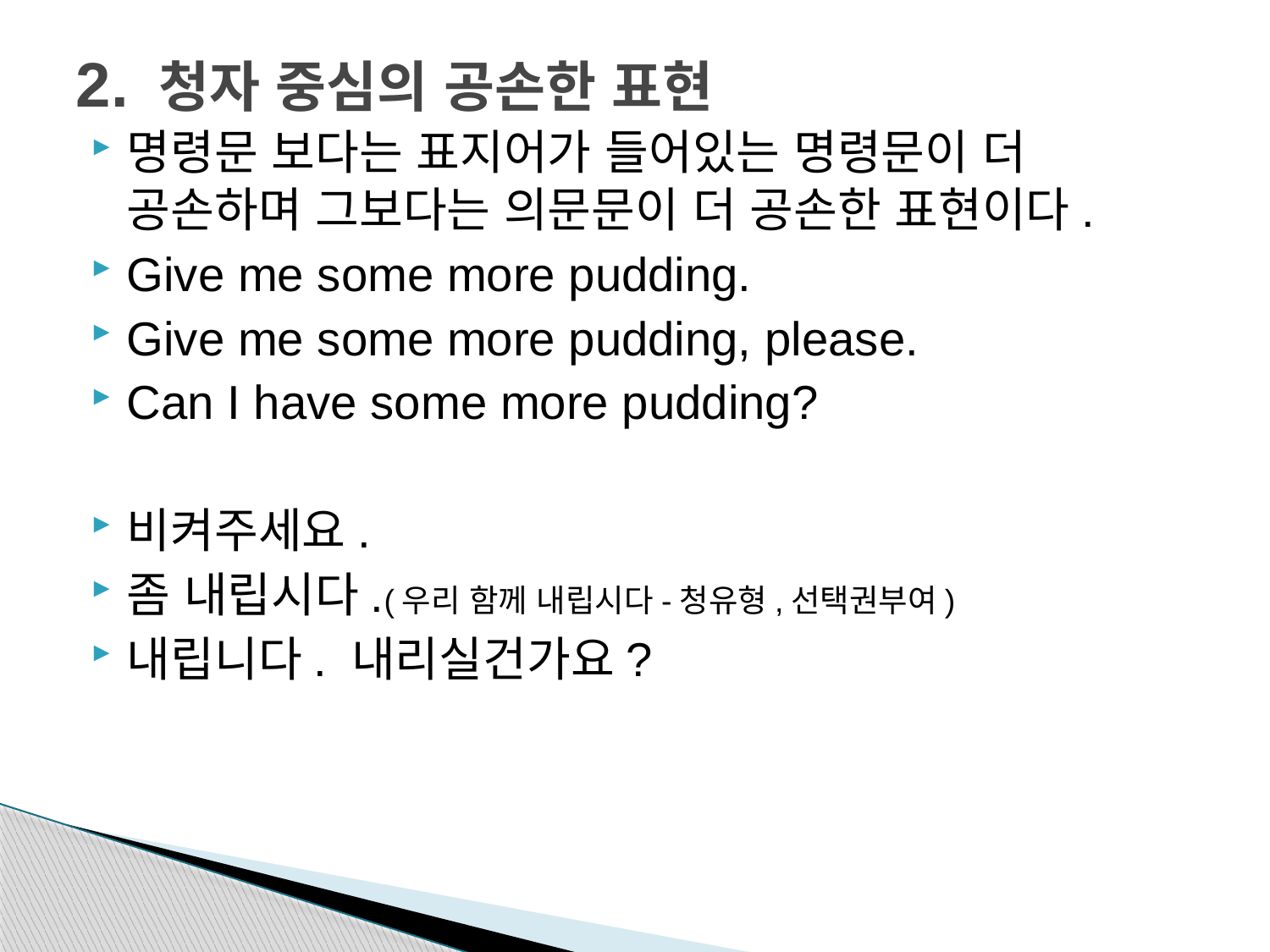

# 2. 청자 중심의 공손한 표현
명령문 보다는 표지어가 들어있는 명령문이 더 공손하며 그보다는 의문문이 더 공손한 표현이다.
Give me some more pudding.
Give me some more pudding, please.
Can I have some more pudding?

비켜주세요.
좀 내립시다.(우리 함께 내립시다-청유형,선택권부여)
내립니다. 내리실건가요?